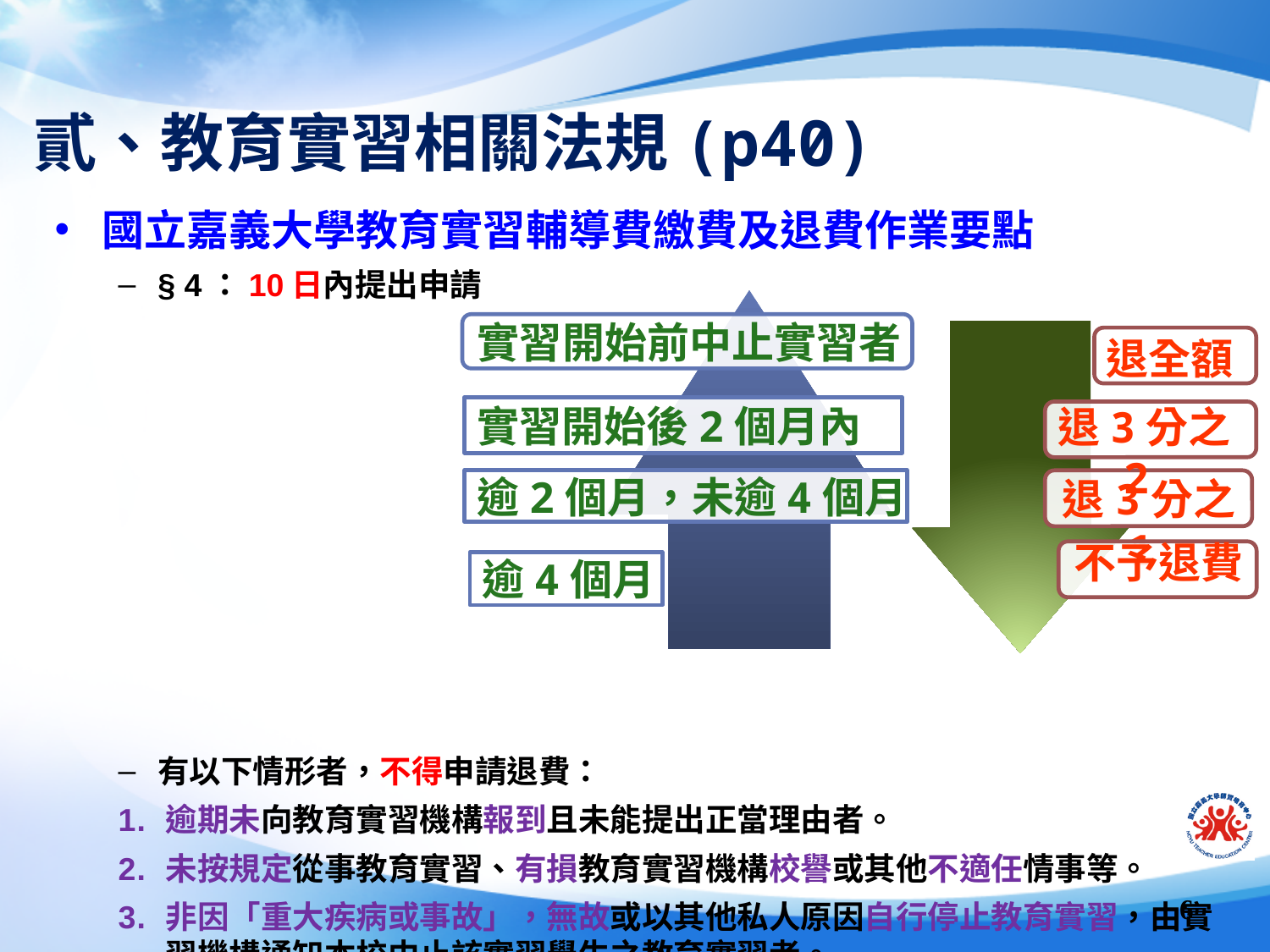

貳、教育實習相關法規(p40)
國立嘉義大學教育實習輔導費繳費及退費作業要點
§ 4：10日內提出申請

有以下情形者，不得申請退費：
逾期未向教育實習機構報到且未能提出正當理由者。
未按規定從事教育實習、有損教育實習機構校譽或其他不適任情事等。
非因「重大疾病或事故」，無故或以其他私人原因自行停止教育實習，由實習機構通知本校中止該實習學生之教育實習者。

實習開始前中止實習者
實習開始後2個月內
逾2個月，未逾4個月
逾4個月

退全額

退3分之2

退3分之1

不予退費

6